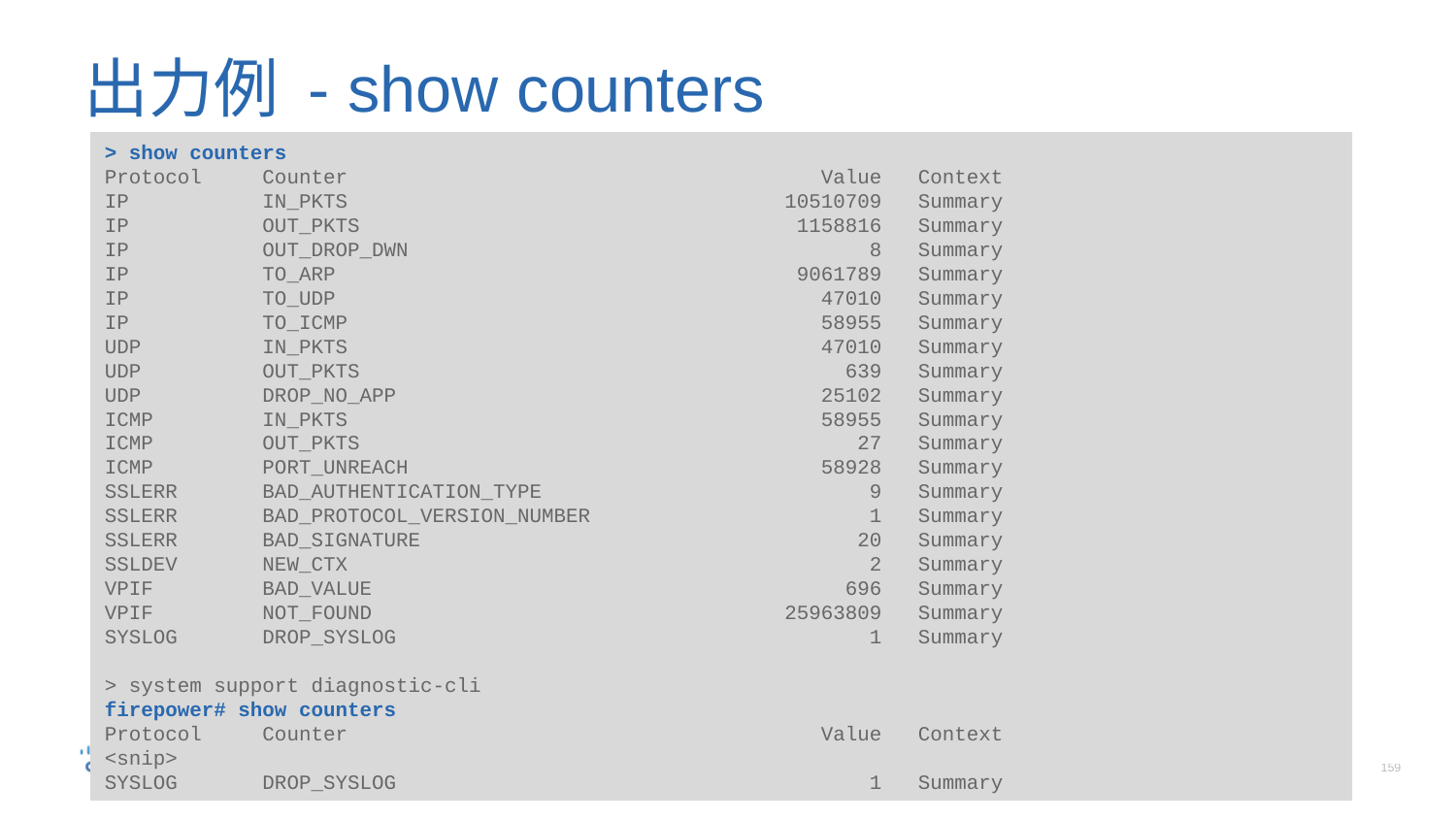

# 出力例 - show counters
> show counters
Protocol     Counter                                       Value   Context
IP           IN_PKTS                                    10510709   Summary
IP           OUT_PKTS                                    1158816   Summary
IP           OUT_DROP_DWN                                      8   Summary
IP           TO_ARP                                      9061789   Summary
IP           TO_UDP                                        47010   Summary
IP           TO_ICMP                                       58955   Summary
UDP          IN_PKTS                                       47010   Summary
UDP          OUT_PKTS                                        639   Summary
UDP          DROP_NO_APP                                   25102   Summary
ICMP         IN_PKTS                                       58955   Summary
ICMP         OUT_PKTS                                         27   Summary
ICMP         PORT_UNREACH                                  58928   Summary
SSLERR       BAD_AUTHENTICATION_TYPE                           9   Summary
SSLERR       BAD_PROTOCOL_VERSION_NUMBER                       1   Summary
SSLERR       BAD_SIGNATURE                                    20   Summary
SSLDEV       NEW_CTX                                           2   Summary
VPIF         BAD_VALUE                                       696   Summary
VPIF         NOT_FOUND                                  25963809   Summary
SYSLOG       DROP_SYSLOG                                       1   Summary

> system support diagnostic-cli
firepower# show counters
Protocol     Counter                                       Value   Context
<snip>
SYSLOG       DROP_SYSLOG                                       1   Summary